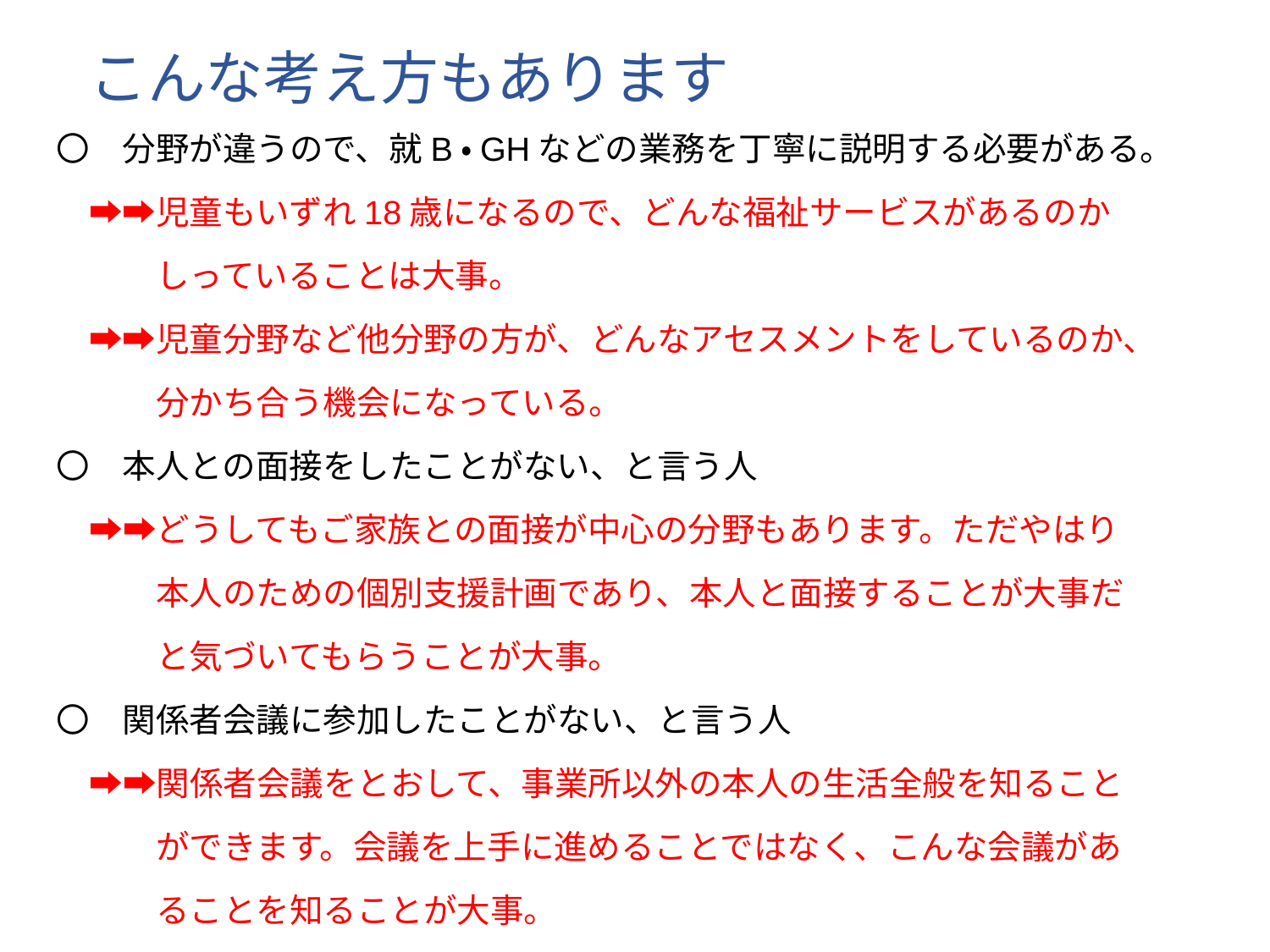

こんな考え方もあります
〇　分野が違うので、就B・GHなどの業務を丁寧に説明する必要がある。
　➡➡児童もいずれ18歳になるので、どんな福祉サービスがあるのか
　　　しっていることは大事。
　➡➡児童分野など他分野の方が、どんなアセスメントをしているのか、
　　　分かち合う機会になっている。
〇　本人との面接をしたことがない、と言う人
　➡➡どうしてもご家族との面接が中心の分野もあります。ただやはり
　　　本人のための個別支援計画であり、本人と面接することが大事だ
　　　と気づいてもらうことが大事。
〇　関係者会議に参加したことがない、と言う人
　➡➡関係者会議をとおして、事業所以外の本人の生活全般を知ること
　　　ができます。会議を上手に進めることではなく、こんな会議があ
　　　ることを知ることが大事。